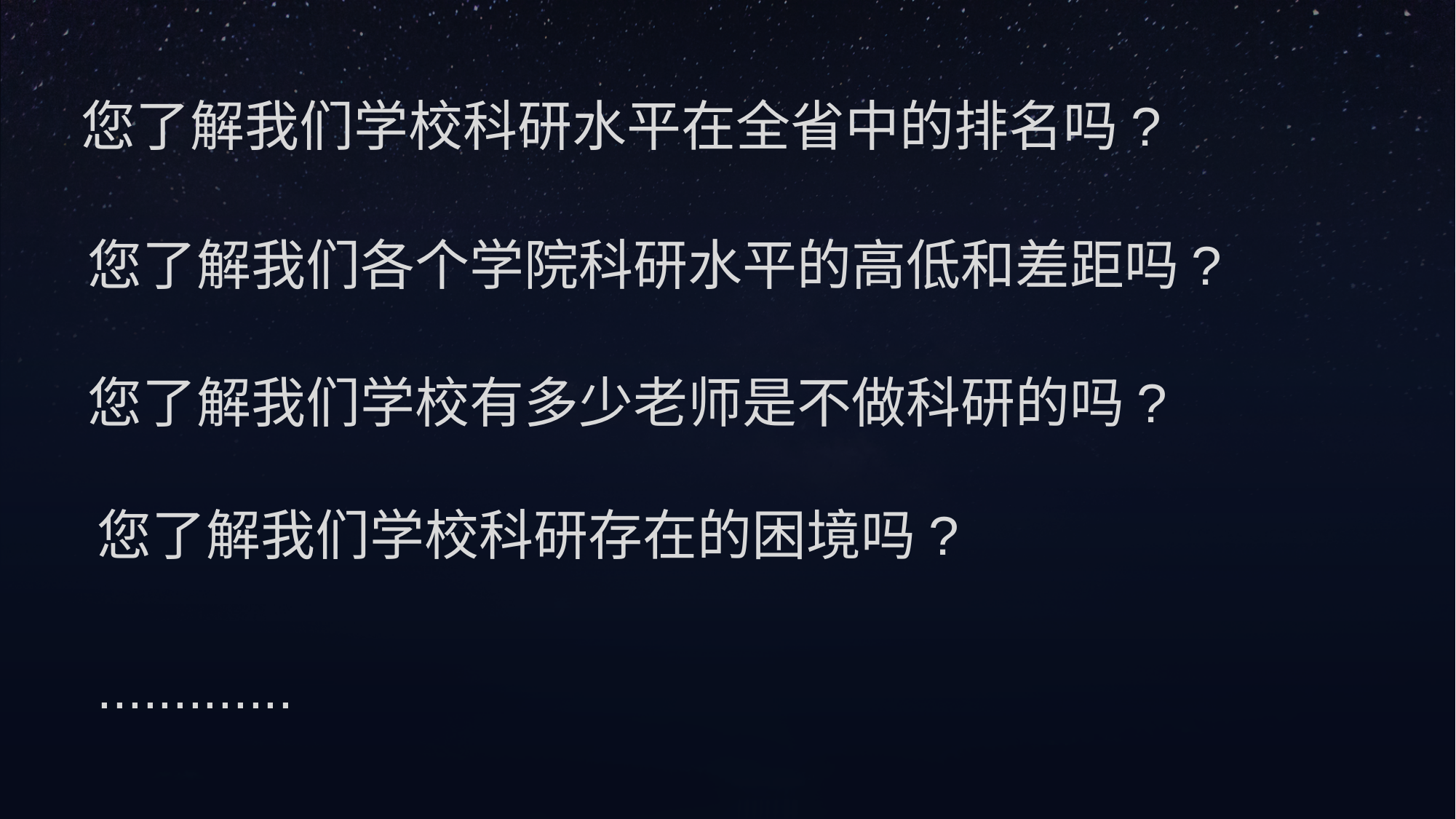

您了解我们学校科研水平在全省中的排名吗?
您了解我们各个学院科研水平的高低和差距吗?
您了解我们学校有多少老师是不做科研的吗?
您了解我们学校科研存在的困境吗?
.............